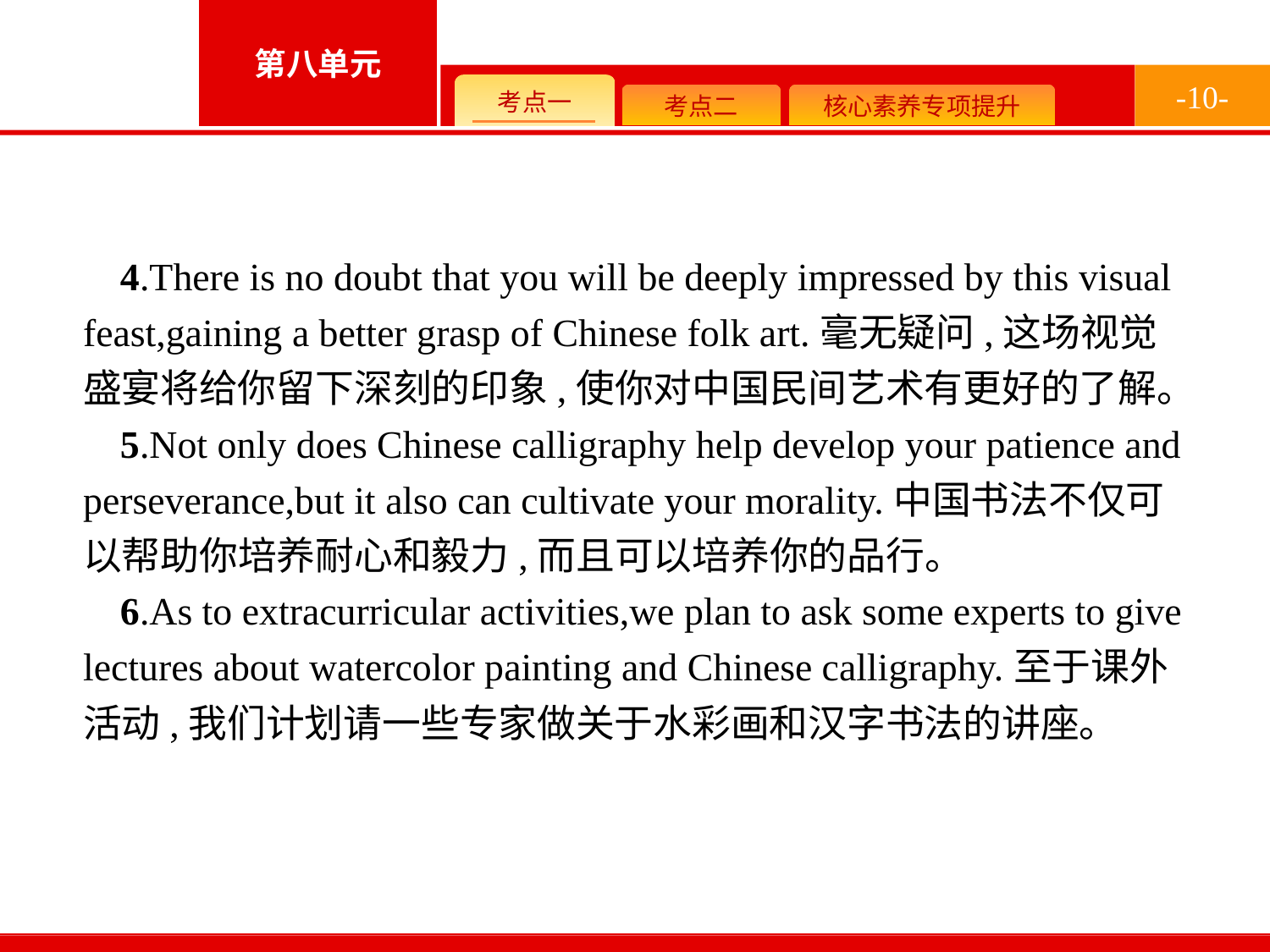

-10-
4.There is no doubt that you will be deeply impressed by this visual feast,gaining a better grasp of Chinese folk art.毫无疑问,这场视觉盛宴将给你留下深刻的印象,使你对中国民间艺术有更好的了解。
5.Not only does Chinese calligraphy help develop your patience and perseverance,but it also can cultivate your morality.中国书法不仅可以帮助你培养耐心和毅力,而且可以培养你的品行。
6.As to extracurricular activities,we plan to ask some experts to give lectures about watercolor painting and Chinese calligraphy.至于课外活动,我们计划请一些专家做关于水彩画和汉字书法的讲座。